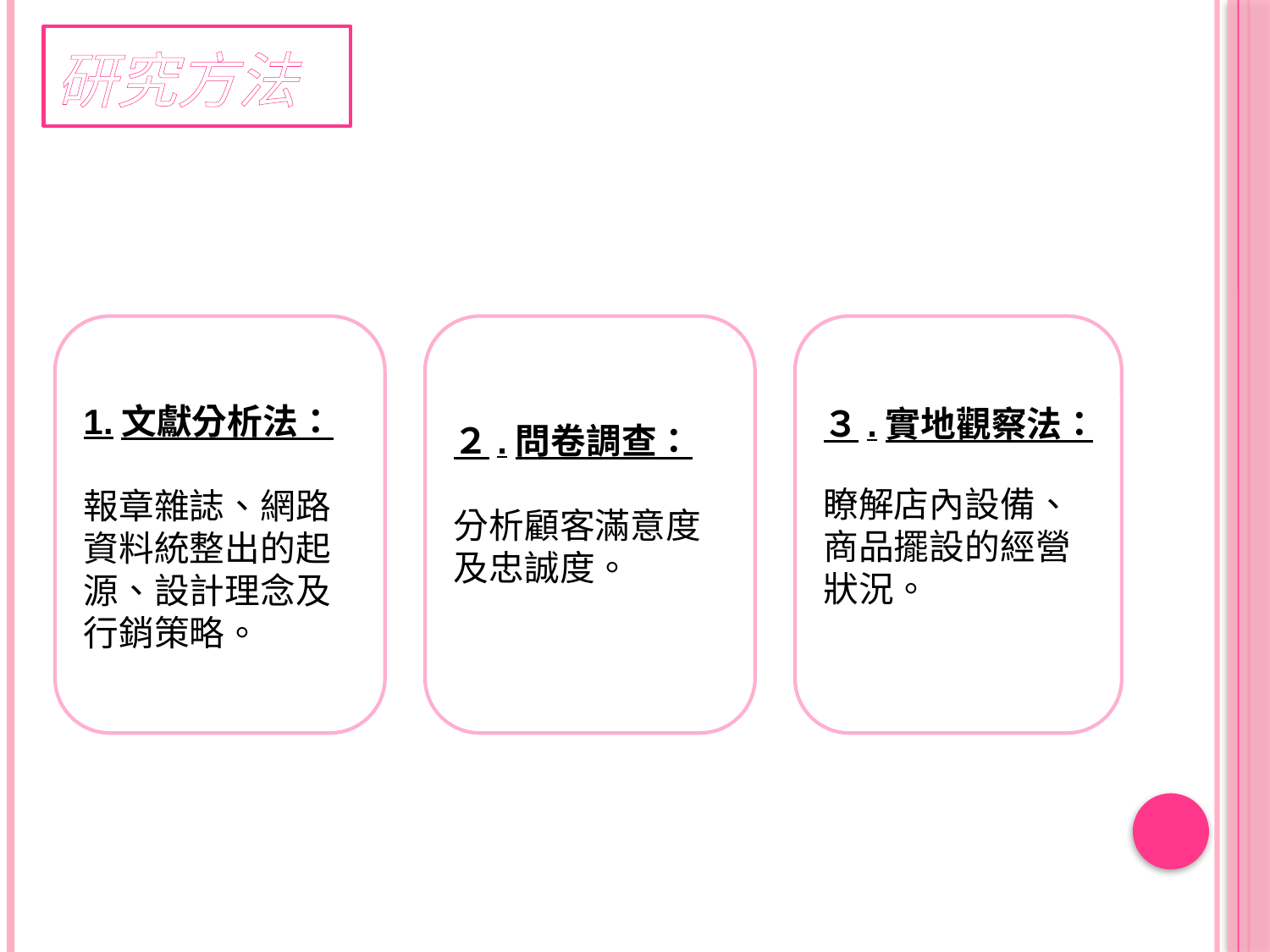

研究方法

1.文獻分析法：

報章雜誌、網路資料統整出的起源、設計理念及行銷策略。

２.問卷調查：

分析顧客滿意度及忠誠度。

３.實地觀察法：

瞭解店內設備、商品擺設的經營狀況。